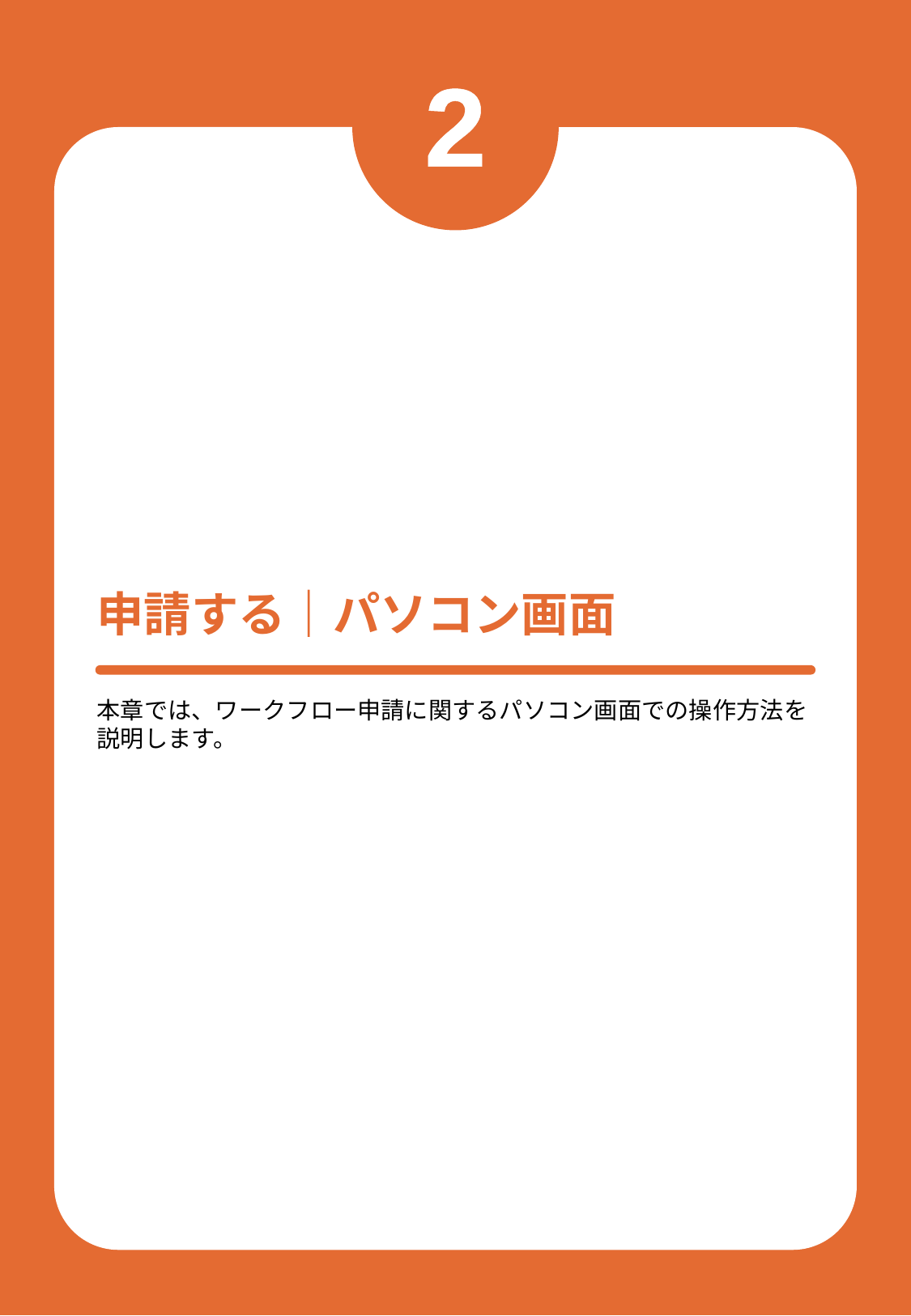

2

申請する｜パソコン画面

本章では、ワークフロー申請に関するパソコン画面での操作方法を説明します。